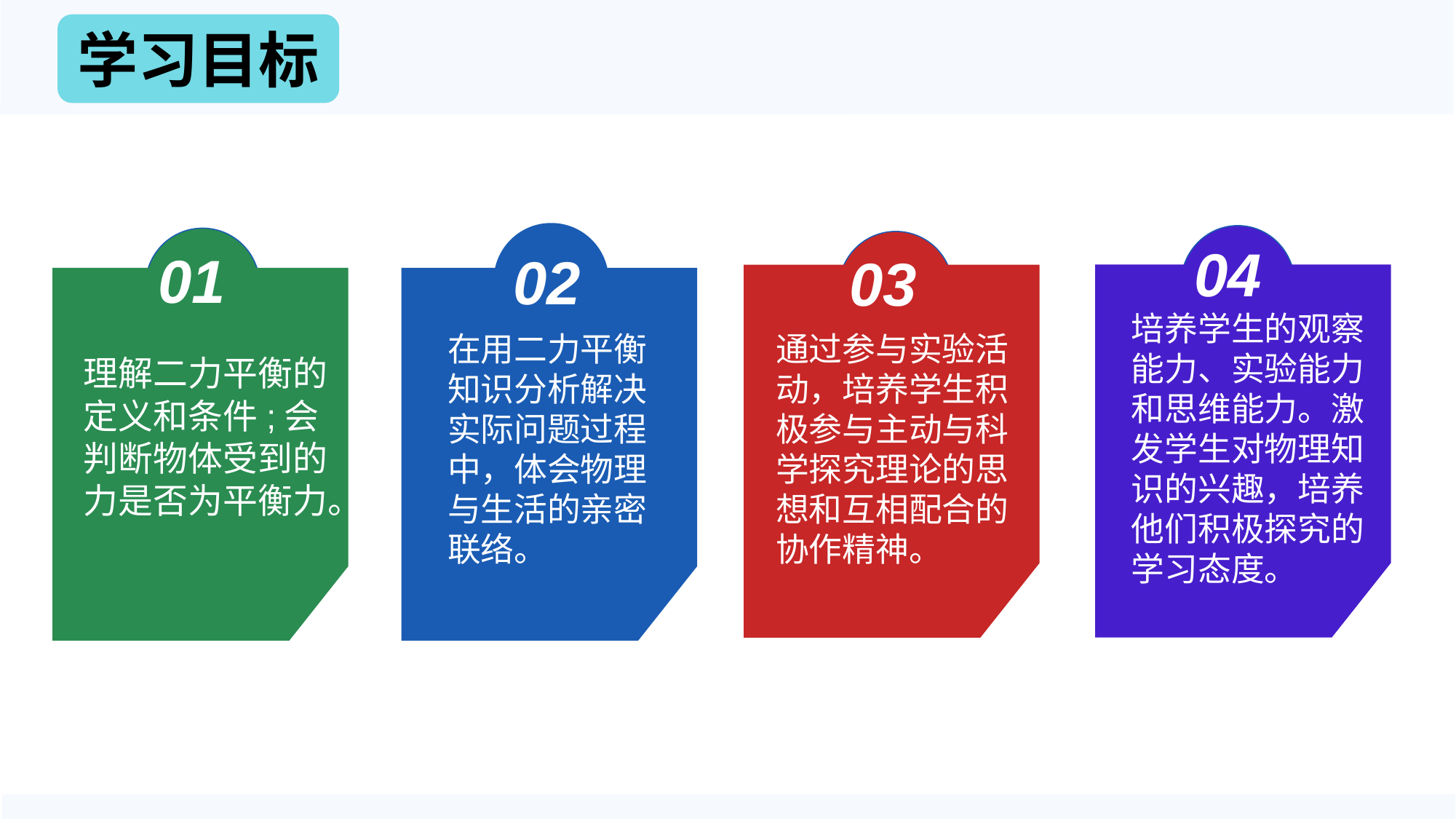

学习目标

04

01
02

03

培养学生的观察能力、实验能力和思维能力。激发学生对物理知识的兴趣，培养他们积极探究的学习态度。
通过参与实验活动，培养学生积极参与主动与科学探究理论的思想和互相配合的协作精神。
在用二力平衡知识分析解决实际问题过程
中，体会物理与生活的亲密联络。
理解二力平衡的定义和条件;会判断物体受到的力是否为平衡力。